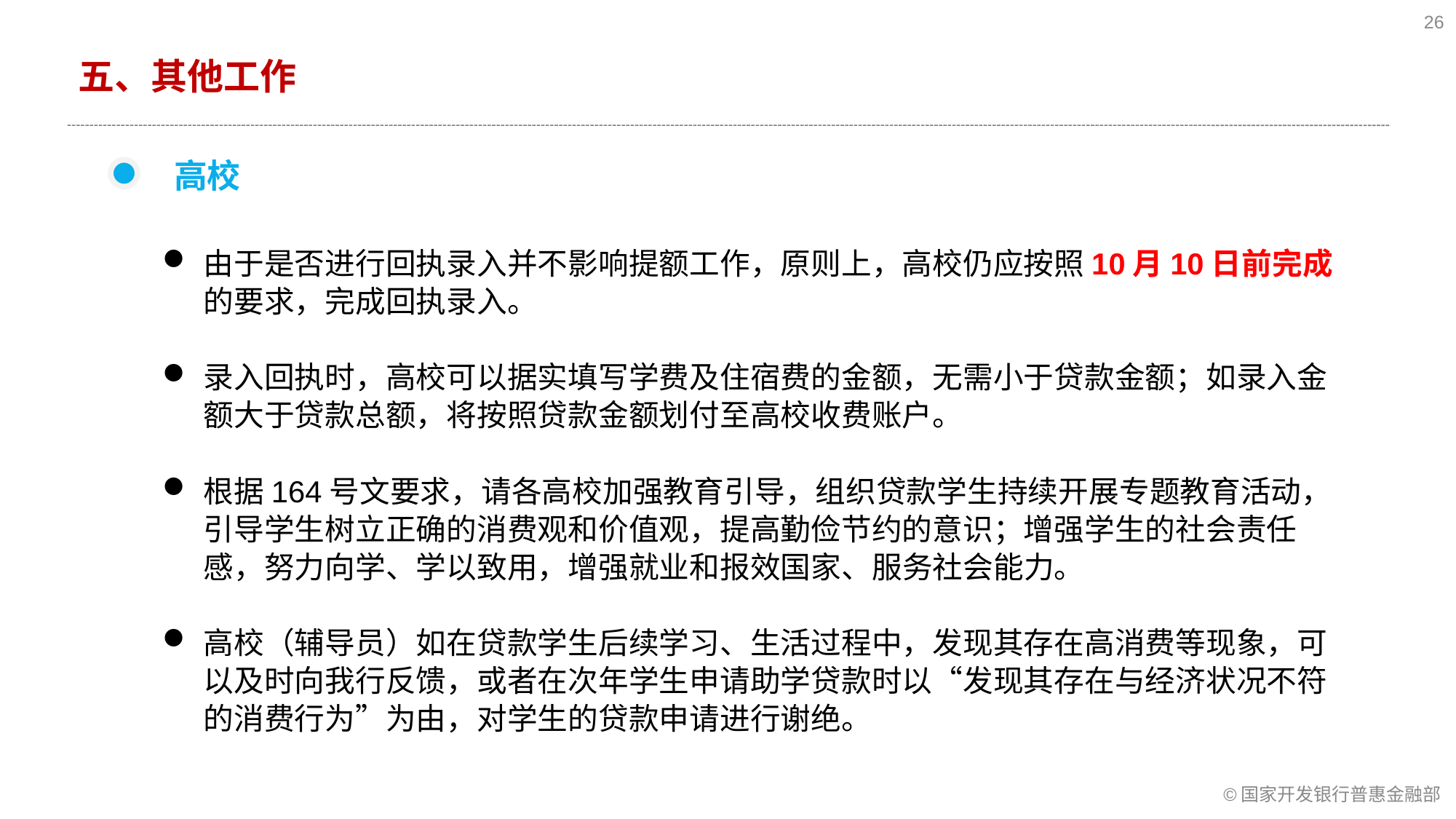

26
五、其他工作

高校

由于是否进行回执录入并不影响提额工作，原则上，高校仍应按照10月10日前完成的要求，完成回执录入。

录入回执时，高校可以据实填写学费及住宿费的金额，无需小于贷款金额；如录入金额大于贷款总额，将按照贷款金额划付至高校收费账户。

根据164号文要求，请各高校加强教育引导，组织贷款学生持续开展专题教育活动，引导学生树立正确的消费观和价值观，提高勤俭节约的意识；增强学生的社会责任感，努力向学、学以致用，增强就业和报效国家、服务社会能力。

高校（辅导员）如在贷款学生后续学习、生活过程中，发现其存在高消费等现象，可以及时向我行反馈，或者在次年学生申请助学贷款时以“发现其存在与经济状况不符的消费行为”为由，对学生的贷款申请进行谢绝。
©国家开发银行普惠金融部